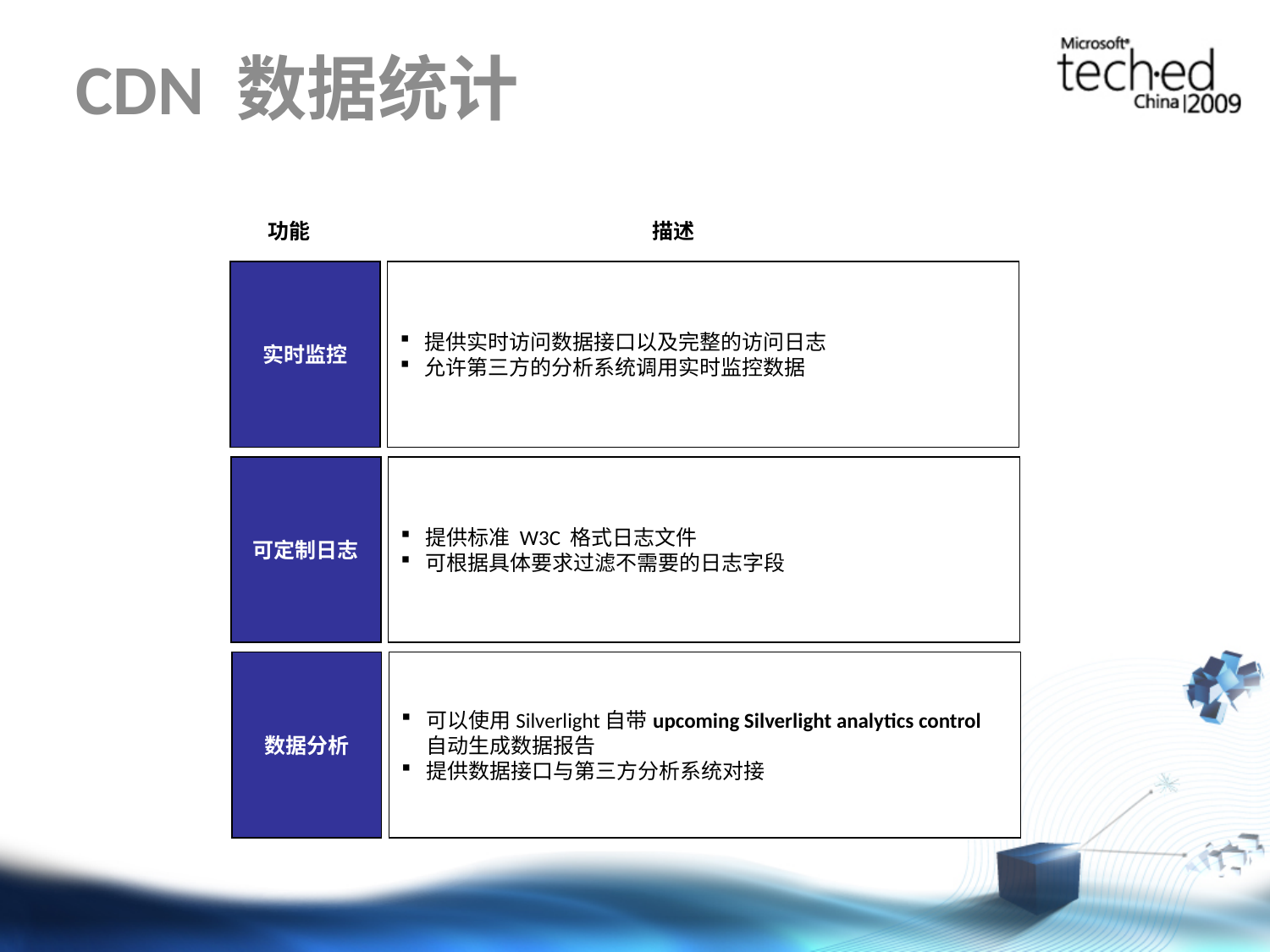

# CDN 数据统计
功能
描述
实时监控
提供实时访问数据接口以及完整的访问日志
允许第三方的分析系统调用实时监控数据
可定制日志
提供标准 W3C 格式日志文件
可根据具体要求过滤不需要的日志字段
数据分析
可以使用Silverlight自带upcoming Silverlight analytics control自动生成数据报告
提供数据接口与第三方分析系统对接